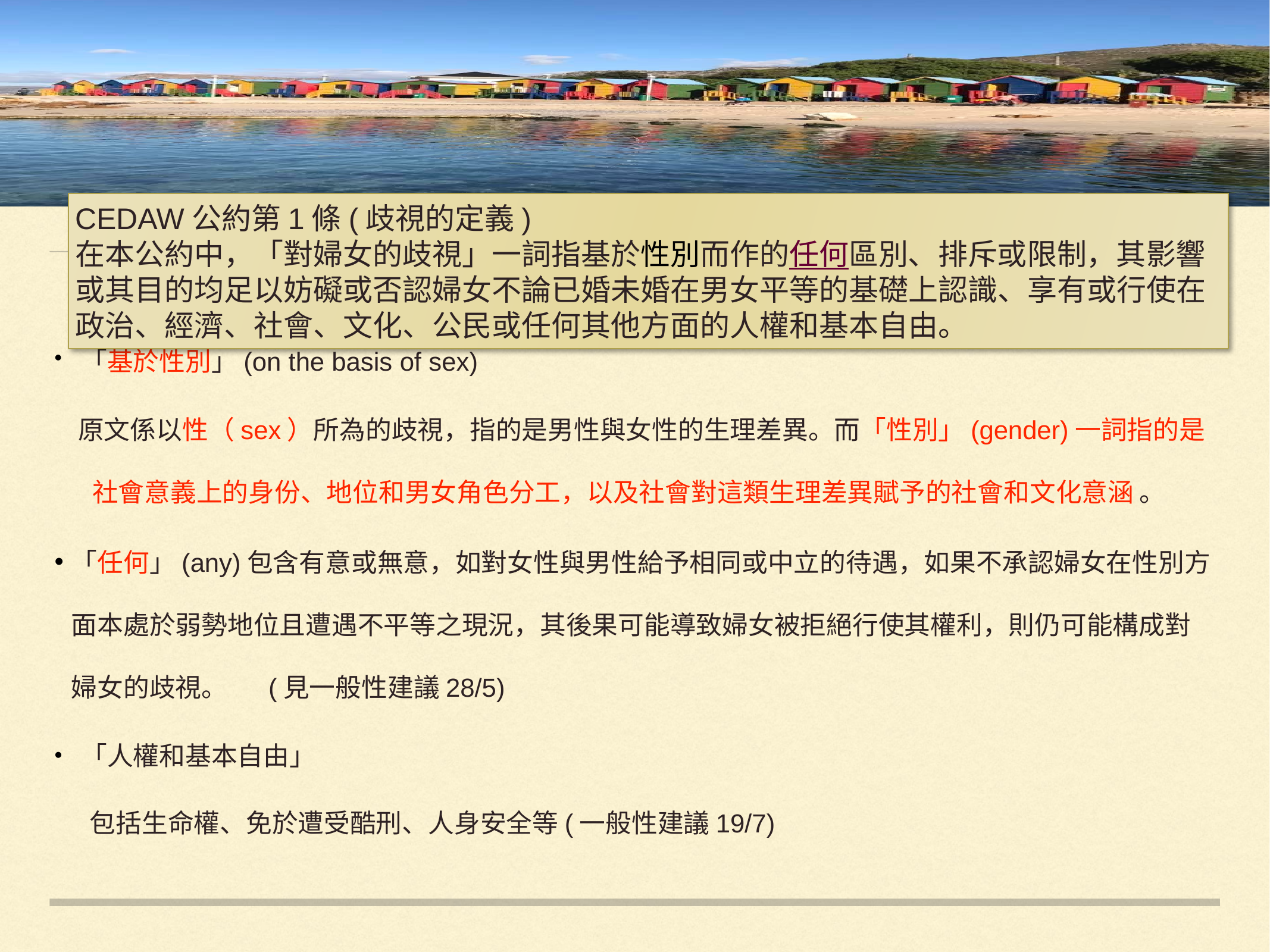

CEDAW公約第1條(歧視的定義)
在本公約中，「對婦女的歧視」一詞指基於性別而作的任何區別、排斥或限制，其影響或其目的均足以妨礙或否認婦女不論已婚未婚在男女平等的基礎上認識、享有或行使在政治、經濟、社會、文化、公民或任何其他方面的人權和基本自由。
「基於性別」(on the basis of sex)
   原文係以性（sex）所為的歧視，指的是男性與女性的生理差異。而「性別」(gender)一詞指的是社會意義上的身份、地位和男女角色分工，以及社會對這類生理差異賦予的社會和文化意涵 。
「任何」(any)包含有意或無意，如對女性與男性給予相同或中立的待遇，如果不承認婦女在性別方面本處於弱勢地位且遭遇不平等之現況，其後果可能導致婦女被拒絕行使其權利，則仍可能構成對婦女的歧視。      (見一般性建議28/5)
「人權和基本自由」
     包括生命權、免於遭受酷刑、人身安全等(一般性建議19/7)
9